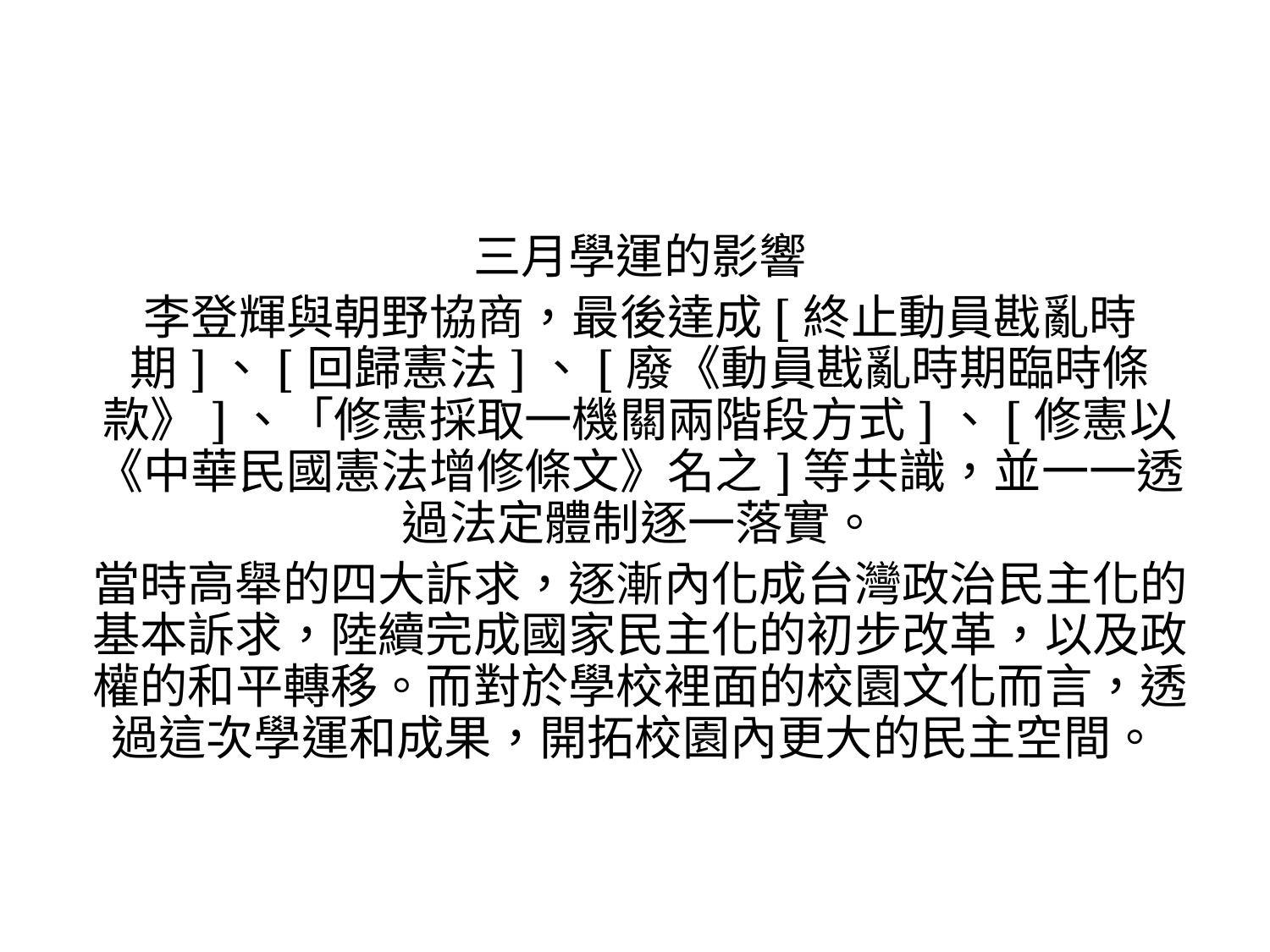

三月學運的影響
李登輝與朝野協商，最後達成[終止動員戡亂時期]、[回歸憲法]、[廢《動員戡亂時期臨時條款》]、「修憲採取一機關兩階段方式]、[修憲以《中華民國憲法增修條文》名之]等共識，並一一透過法定體制逐一落實。
當時高舉的四大訴求，逐漸內化成台灣政治民主化的基本訴求，陸續完成國家民主化的初步改革，以及政權的和平轉移。而對於學校裡面的校園文化而言，透過這次學運和成果，開拓校園內更大的民主空間。